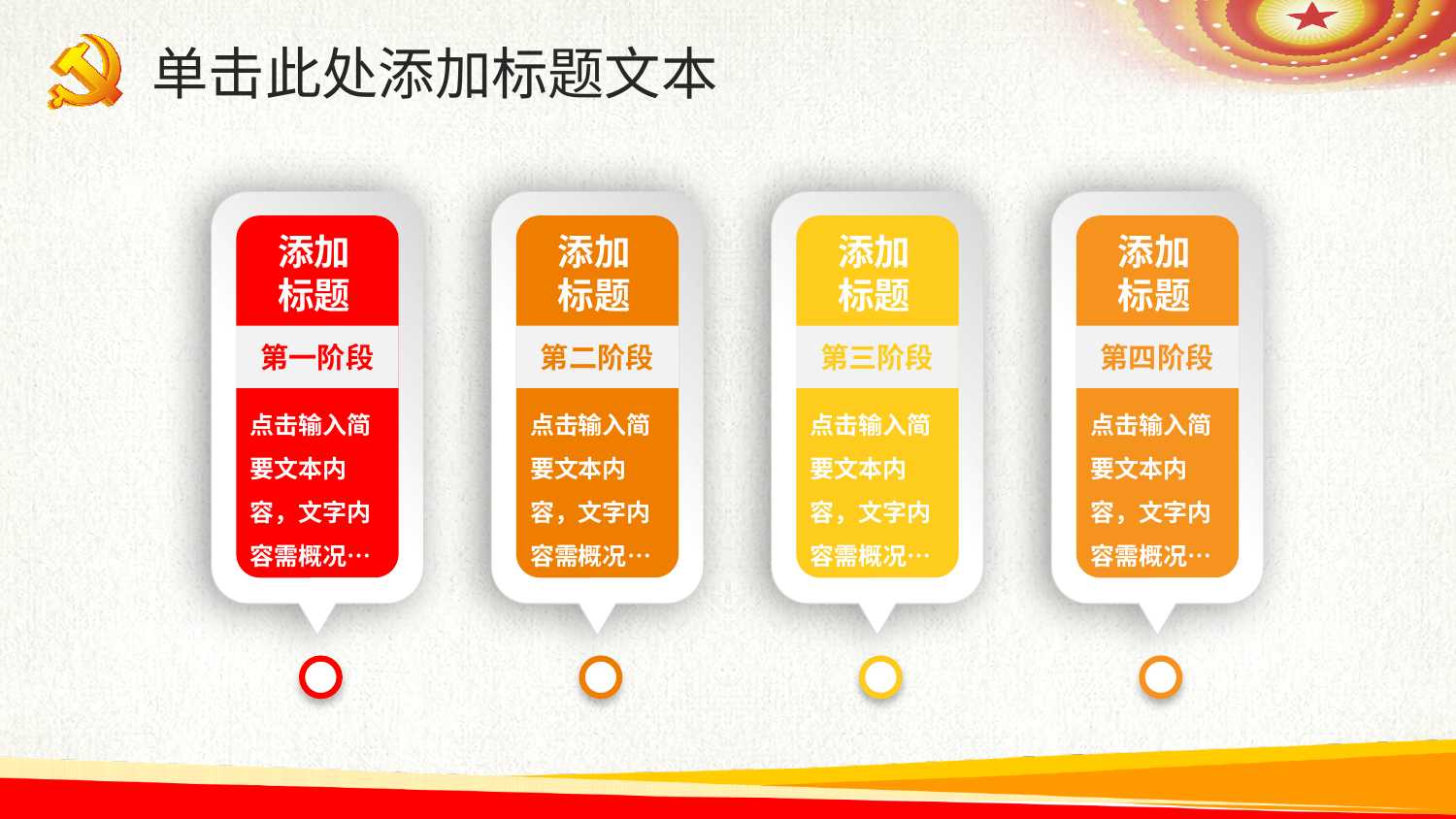

单击此处添加标题文本

添加
标题
第一阶段
点击输入简要文本内容，文字内容需概况…

添加
标题
第二阶段
点击输入简要文本内容，文字内容需概况…

添加
标题
第三阶段
点击输入简要文本内容，文字内容需概况…

添加
标题
第四阶段
点击输入简要文本内容，文字内容需概况…